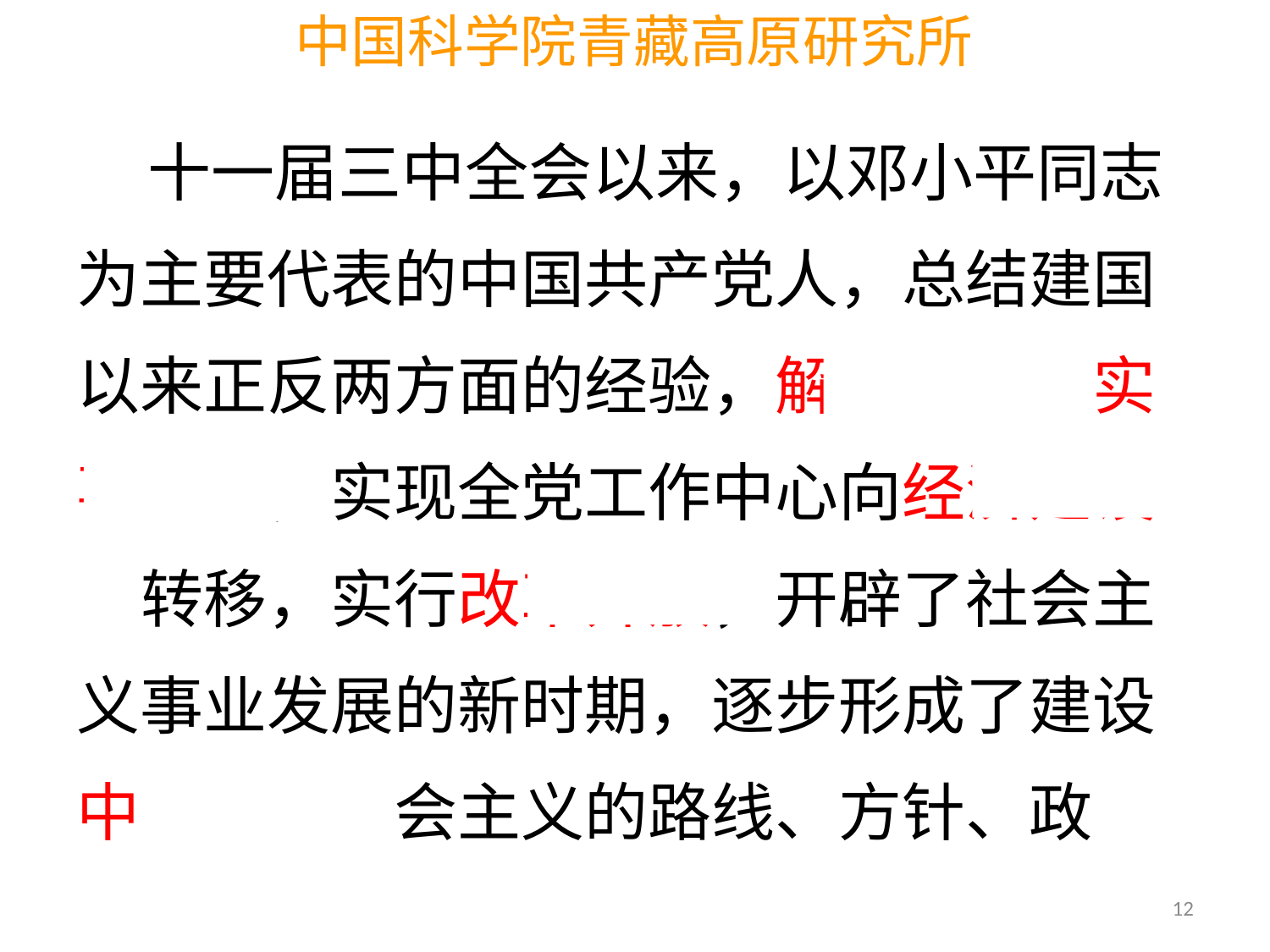

# 十一届三中全会以来，以邓小平同志为主要代表的中国共产党人，总结建国以来正反两方面的经验，解放思想，实事求是，实现全党工作中心向经济建设的转移，实行改革开放，开辟了社会主义事业发展的新时期，逐步形成了建设中国特色社会主义的路线、方针、政

12